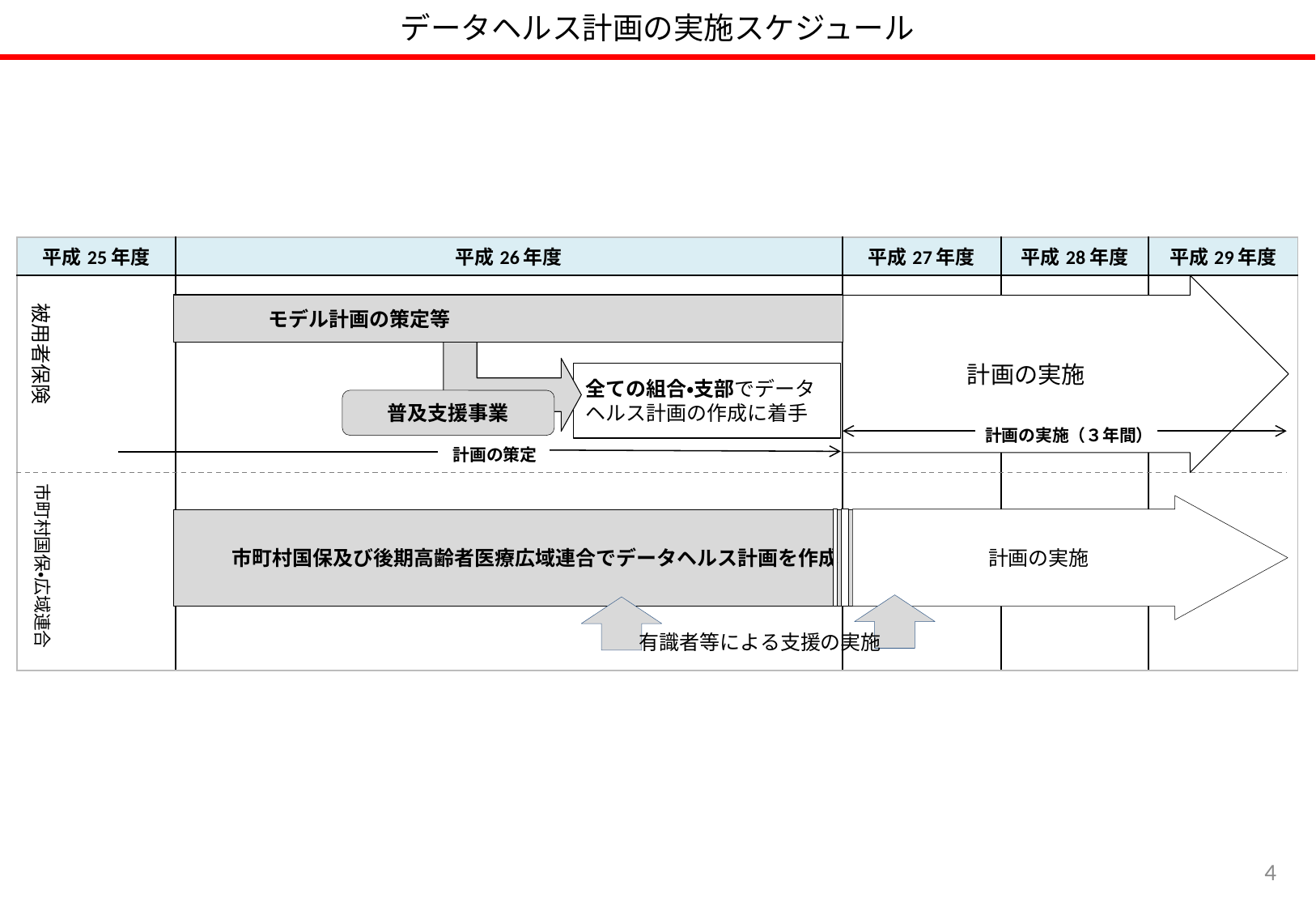

データヘルス計画の実施スケジュール
| 平成25年度 | 平成26年度 | 平成27年度 | 平成28年度 | 平成29年度 |
| --- | --- | --- | --- | --- |
|  |  |  |  |  |
計画の実施
被用者保険
モデル計画の策定等

全ての組合・支部でデータ
ヘルス計画の作成に着手
普及支援事業
計画の実施（３年間）
計画の策定
市町村国保・広域連合
　　計画の実施
市町村国保及び後期高齢者医療広域連合でデータヘルス計画を作成
データ分析に基づく保健事業計画に必要に応じ修正
計画の実施

有識者等による支援の実施
4